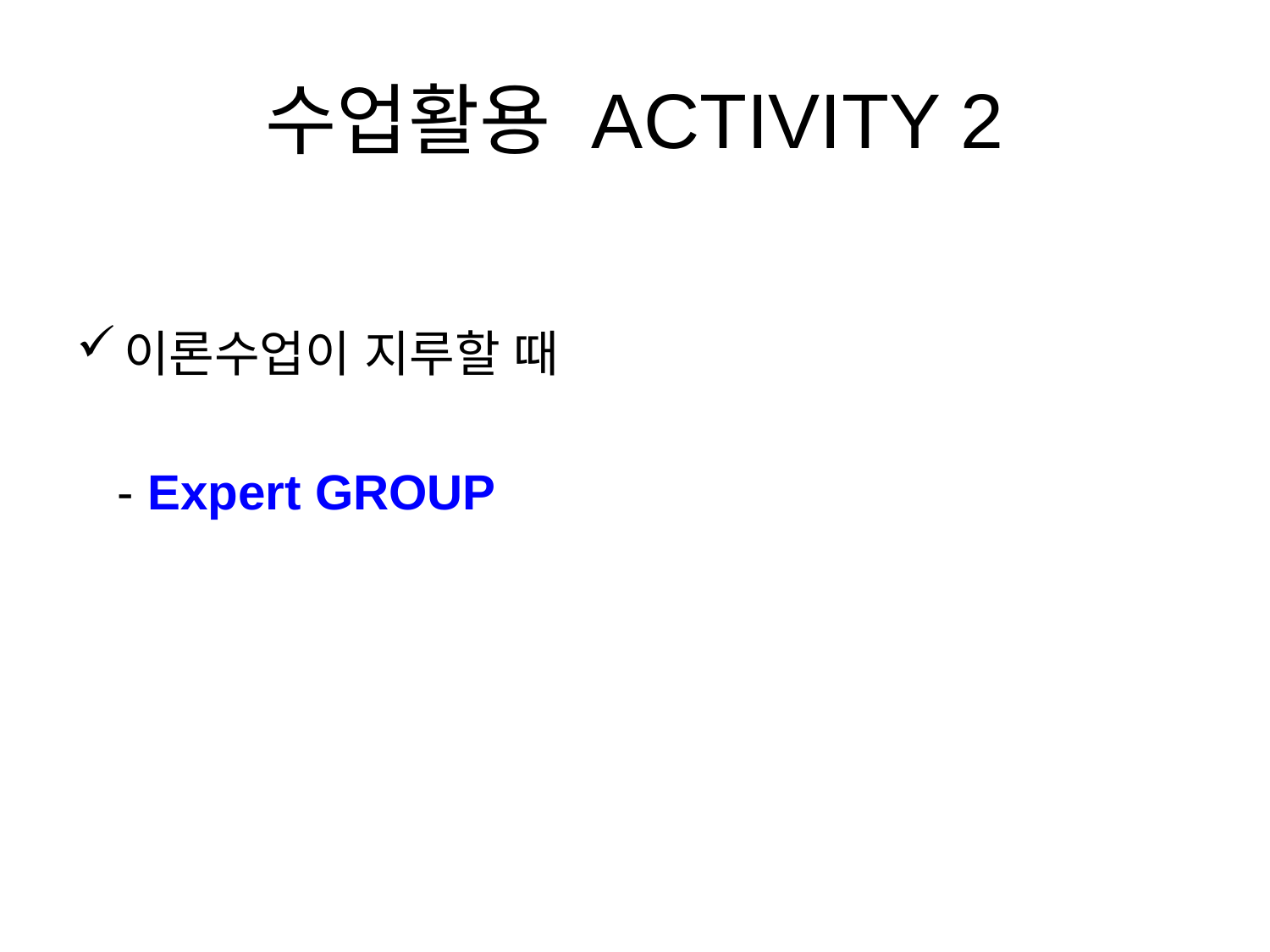

# 수업활용 ACTIVITY 2
이론수업이 지루할 때

   - Expert GROUP